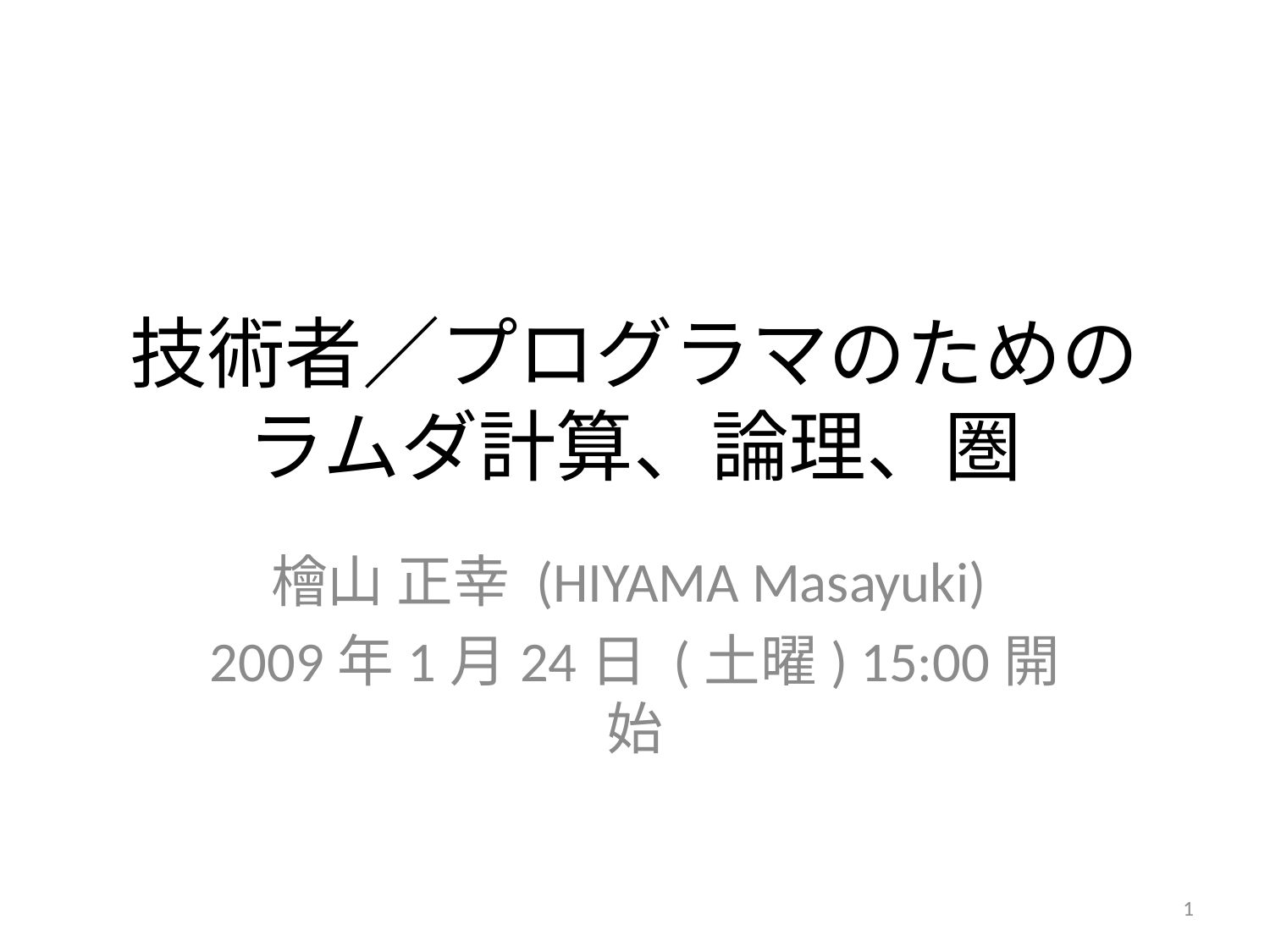

# 技術者／プログラマのためのラムダ計算、論理、圏
檜山 正幸 (HIYAMA Masayuki)
2009年1月24日 (土曜) 15:00開始
1